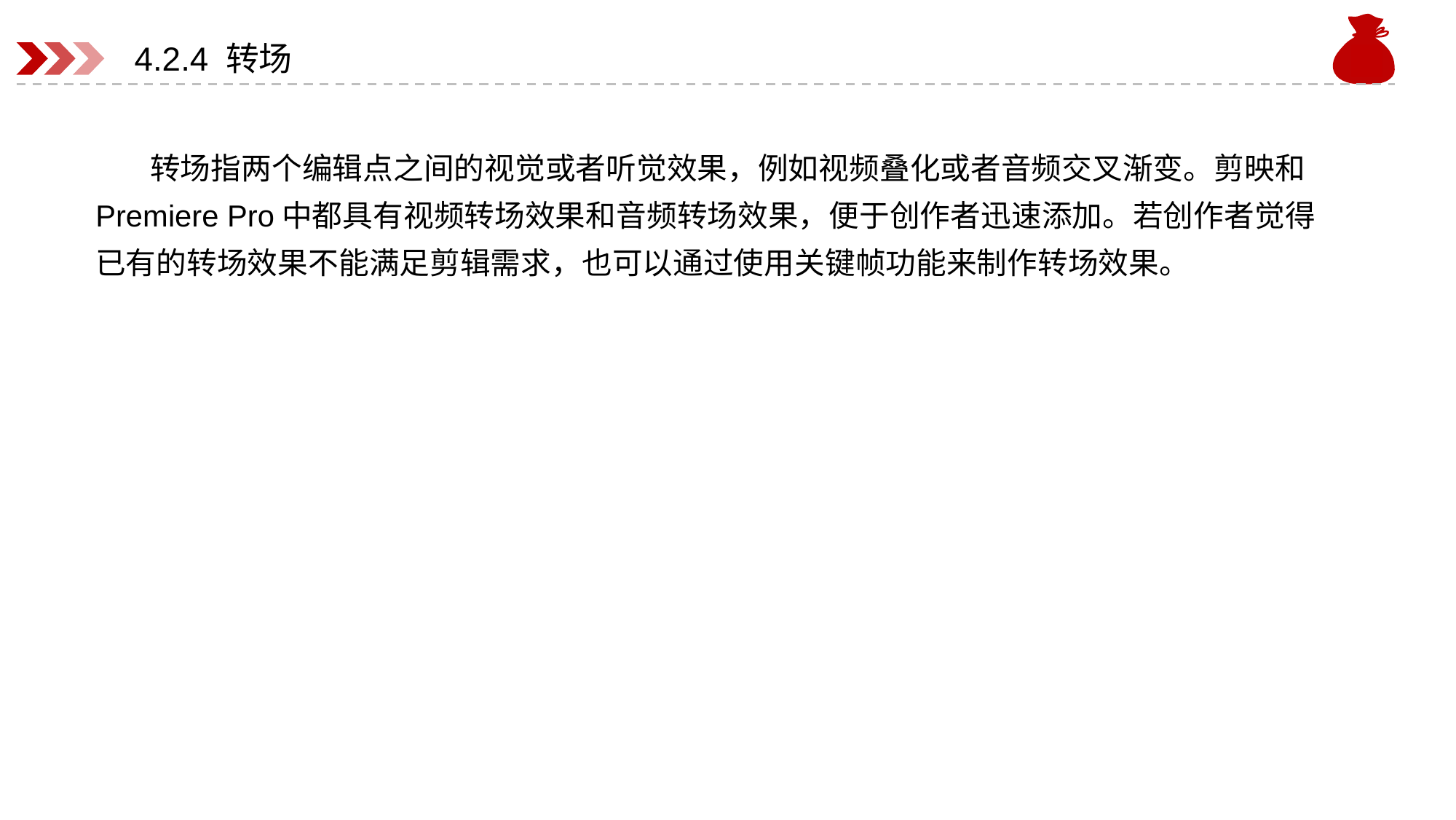

# 4.2.4 转场
13
转场指两个编辑点之间的视觉或者听觉效果，例如视频叠化或者音频交叉渐变。剪映和Premiere Pro中都具有视频转场效果和音频转场效果，便于创作者迅速添加。若创作者觉得已有的转场效果不能满足剪辑需求，也可以通过使用关键帧功能来制作转场效果。